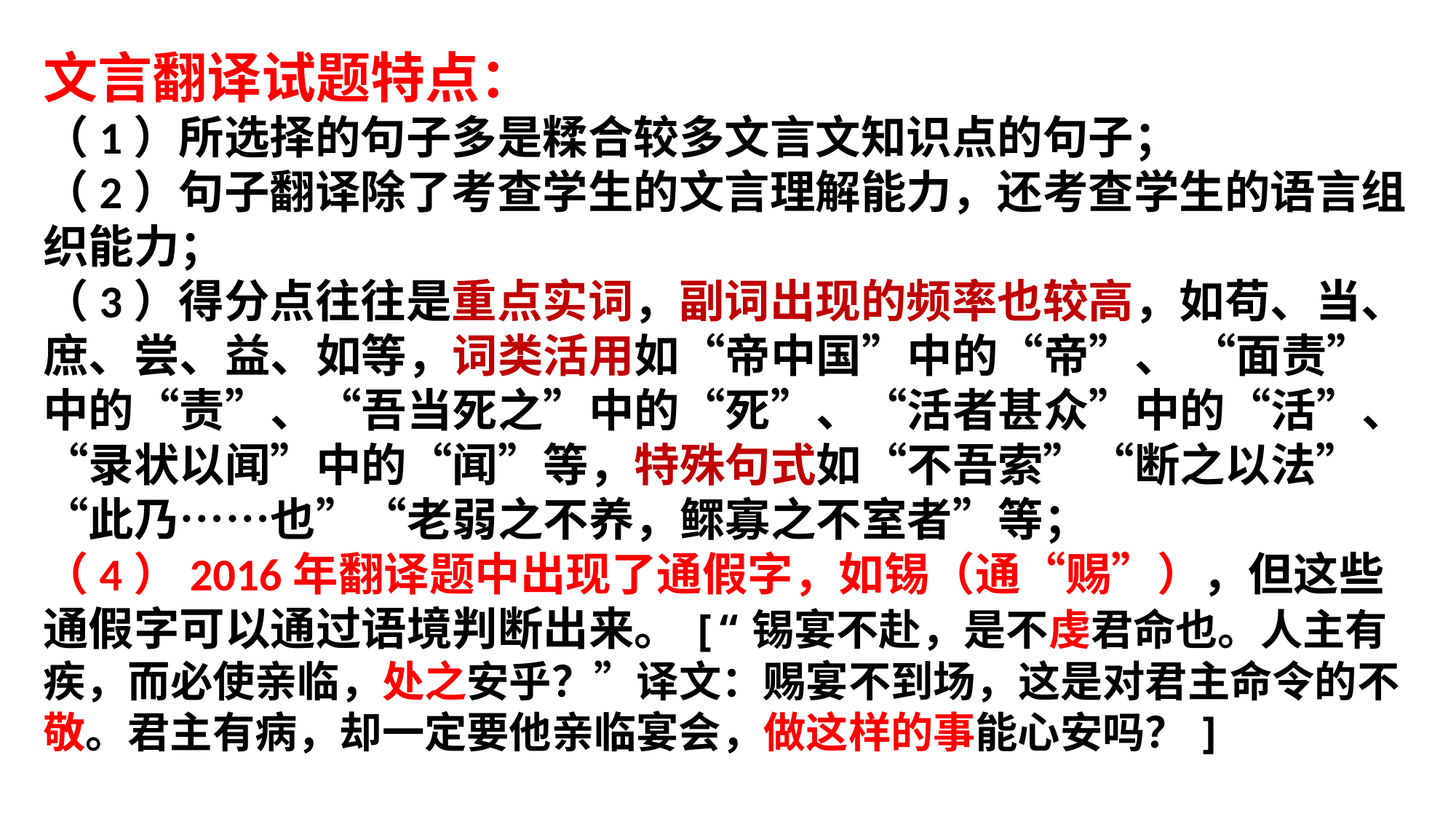

文言翻译试题特点：
（1）所选择的句子多是糅合较多文言文知识点的句子；
（2）句子翻译除了考查学生的文言理解能力，还考查学生的语言组织能力；
（3）得分点往往是重点实词，副词出现的频率也较高，如苟、当、庶、尝、益、如等，词类活用如“帝中国”中的“帝”、 “面责”中的“责”、“吾当死之”中的“死”、“活者甚众”中的“活”、“录状以闻”中的“闻”等，特殊句式如“不吾索”“断之以法”“此乃……也”“老弱之不养，鳏寡之不室者”等；
（4）2016年翻译题中出现了通假字，如锡（通“赐”），但这些通假字可以通过语境判断出来。[“锡宴不赴，是不虔君命也。人主有疾，而必使亲临，处之安乎？”译文：赐宴不到场，这是对君主命令的不敬。君主有病，却一定要他亲临宴会，做这样的事能心安吗？]